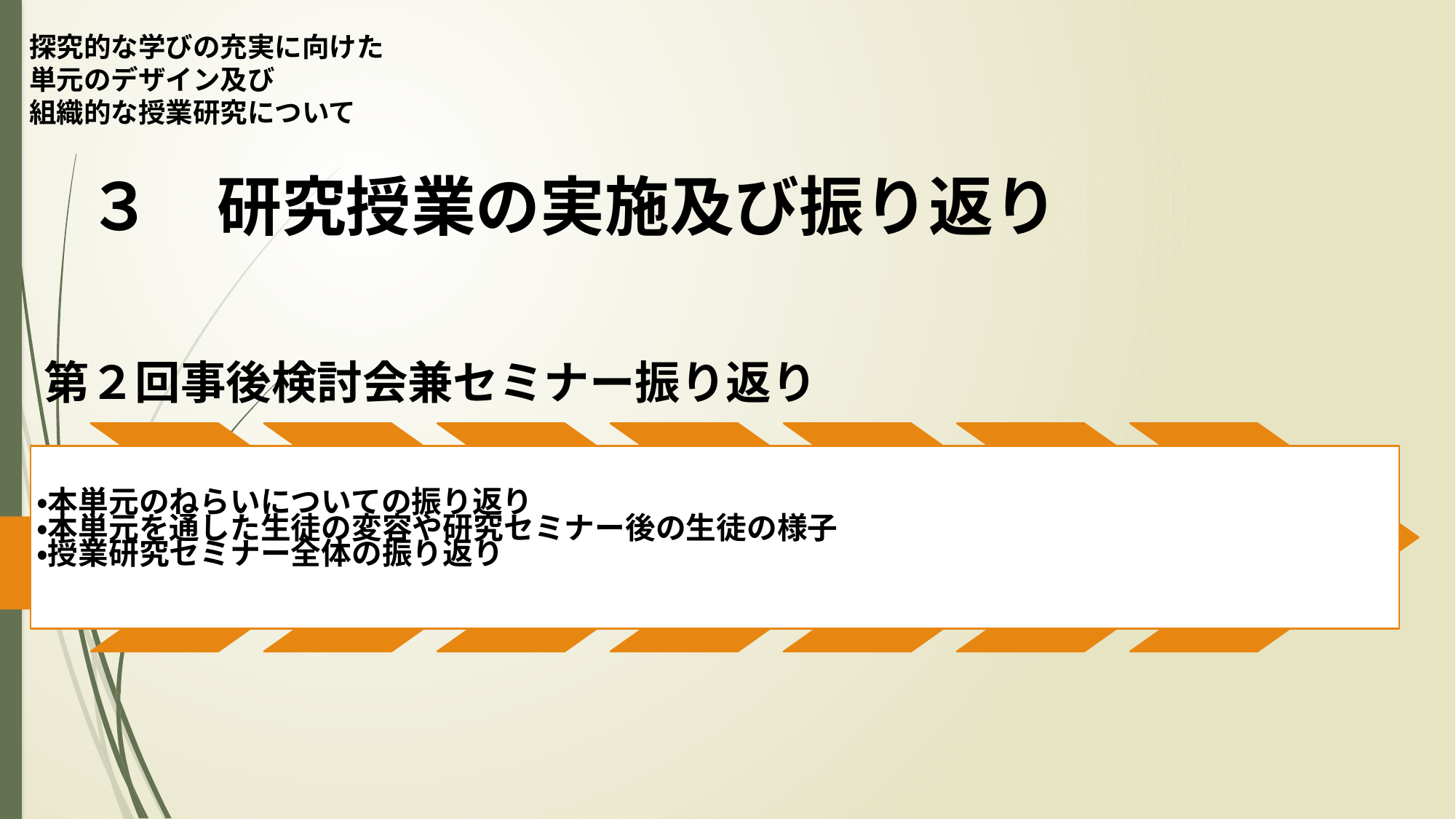

探究的な学びの充実に向けた
単元のデザイン及び
組織的な授業研究について
３　研究授業の実施及び振り返り
第２回事後検討会兼セミナー振り返り
・本単元のねらいについての振り返り
・本単元を通した生徒の変容や研究セミナー後の生徒の様子
・授業研究セミナー全体の振り返り